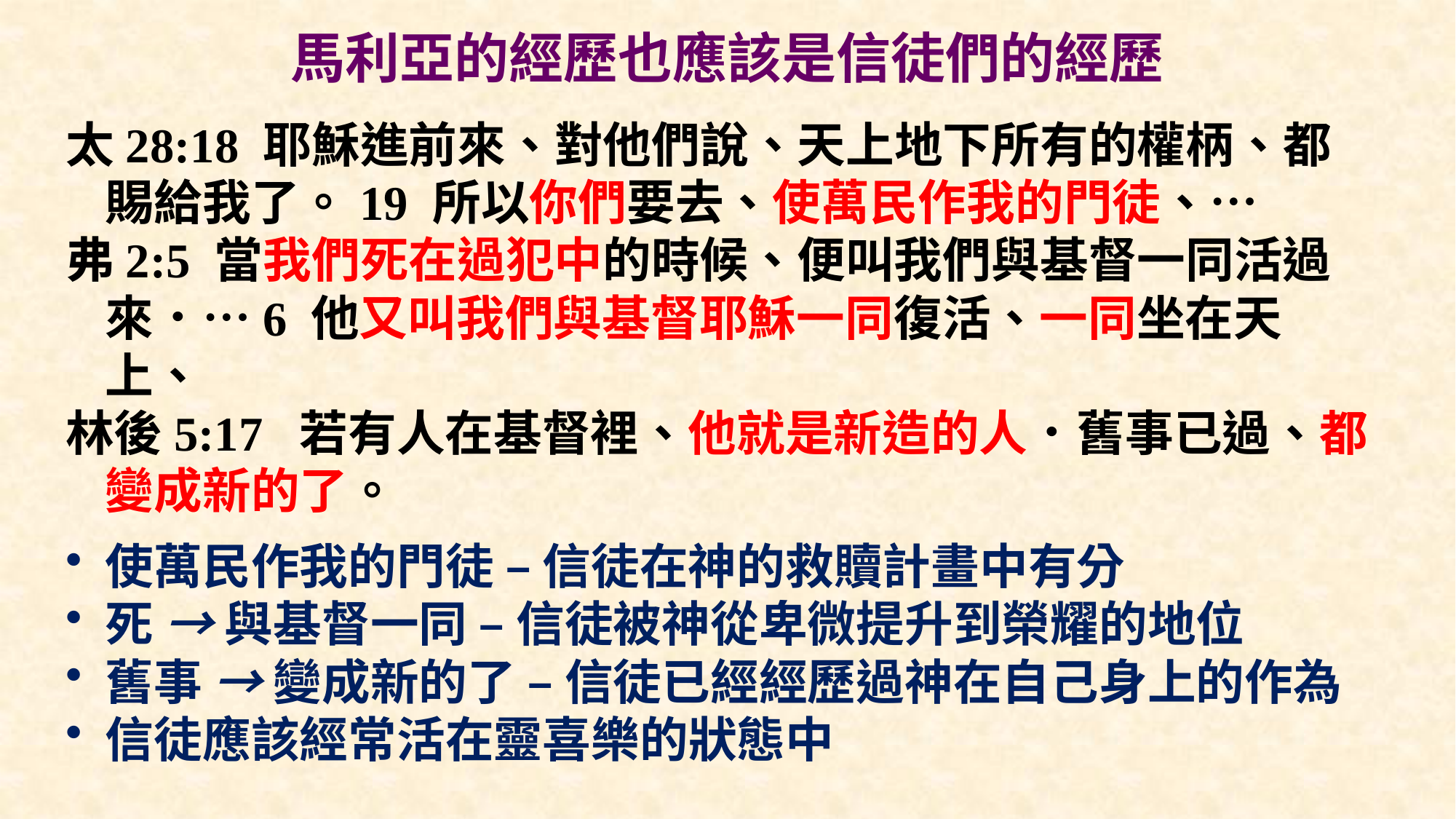

# 馬利亞的經歷也應該是信徒們的經歷
太28:18 耶穌進前來、對他們說、天上地下所有的權柄、都賜給我了。19 所以你們要去、使萬民作我的門徒、…
弗2:5 當我們死在過犯中的時候、便叫我們與基督一同活過來．…6 他又叫我們與基督耶穌一同復活、一同坐在天上、
林後5:17  若有人在基督裡、他就是新造的人．舊事已過、都變成新的了。
使萬民作我的門徒 – 信徒在神的救贖計畫中有分
死 → 與基督一同 – 信徒被神從卑微提升到榮耀的地位
舊事 → 變成新的了 – 信徒已經經歷過神在自己身上的作為
信徒應該經常活在靈喜樂的狀態中